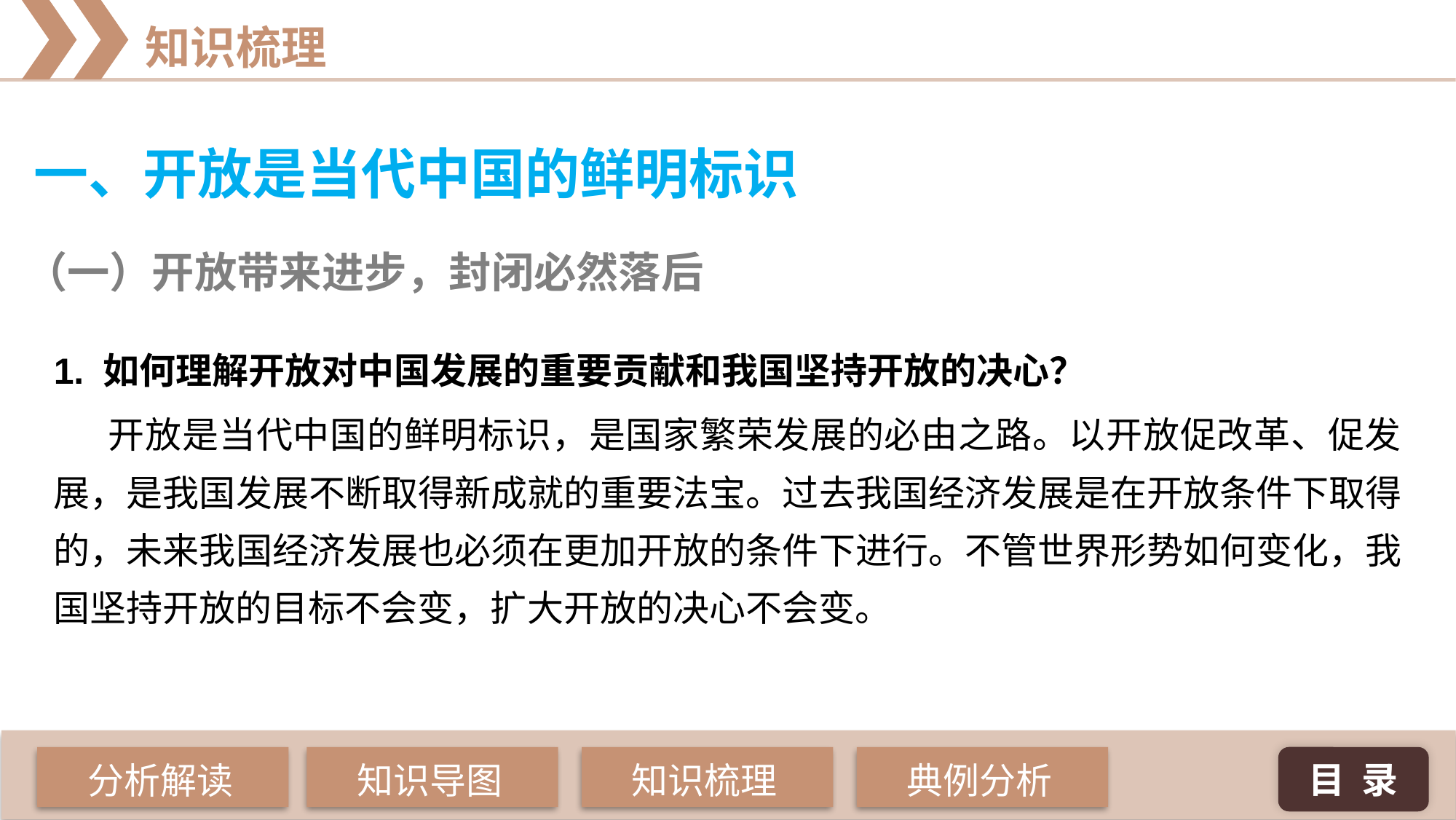

一、开放是当代中国的鲜明标识
（一）开放带来进步，封闭必然落后
1. 如何理解开放对中国发展的重要贡献和我国坚持开放的决心？
开放是当代中国的鲜明标识，是国家繁荣发展的必由之路。以开放促改革、促发展，是我国发展不断取得新成就的重要法宝。过去我国经济发展是在开放条件下取得的，未来我国经济发展也必须在更加开放的条件下进行。不管世界形势如何变化，我国坚持开放的目标不会变，扩大开放的决心不会变。